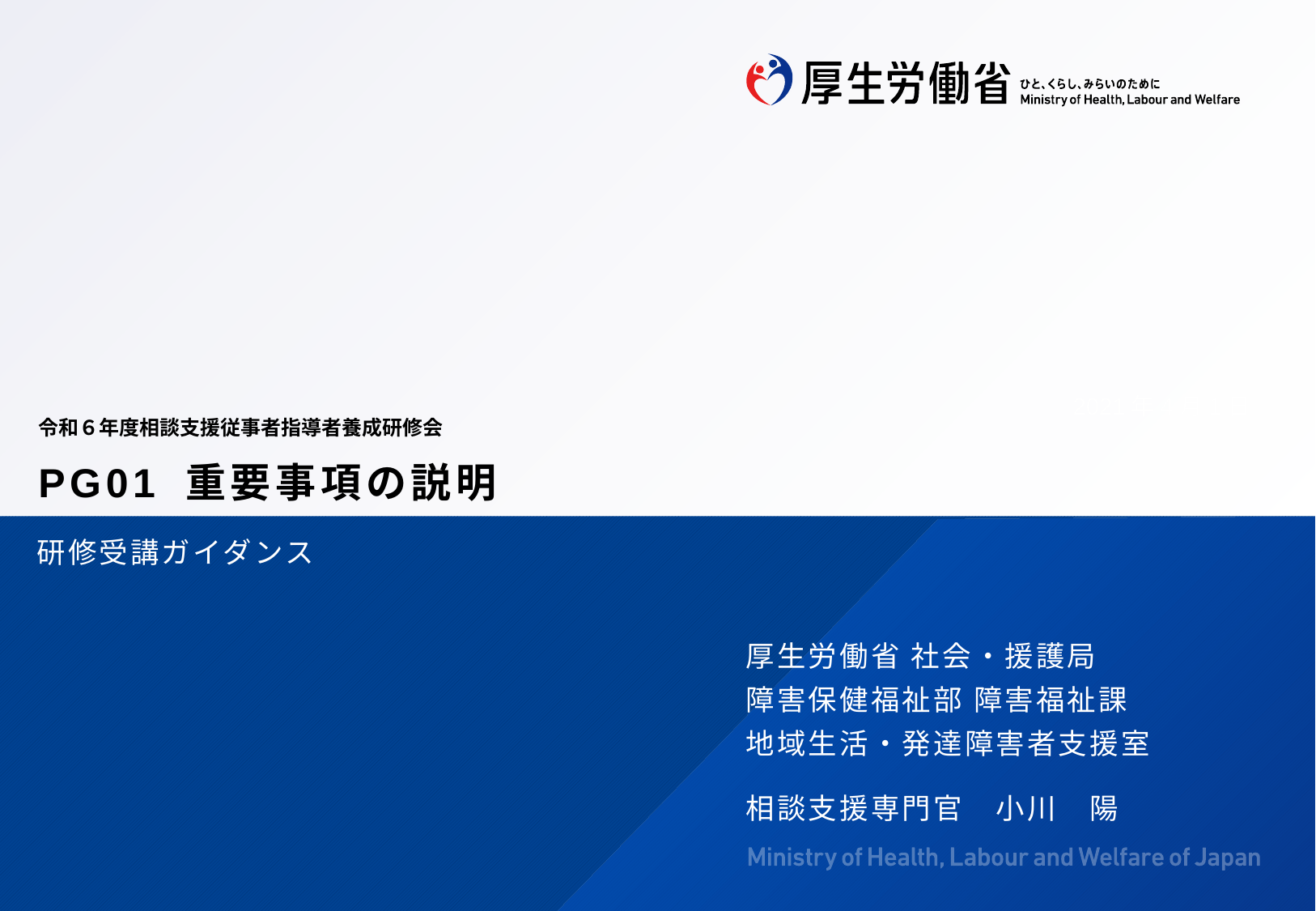

# PG01 重要事項の説明
令和６年度相談支援従事者指導者養成研修会
研修受講ガイダンス
厚生労働省 社会・援護局
障害保健福祉部 障害福祉課
地域生活・発達障害者支援室
相談支援専門官　小川　陽